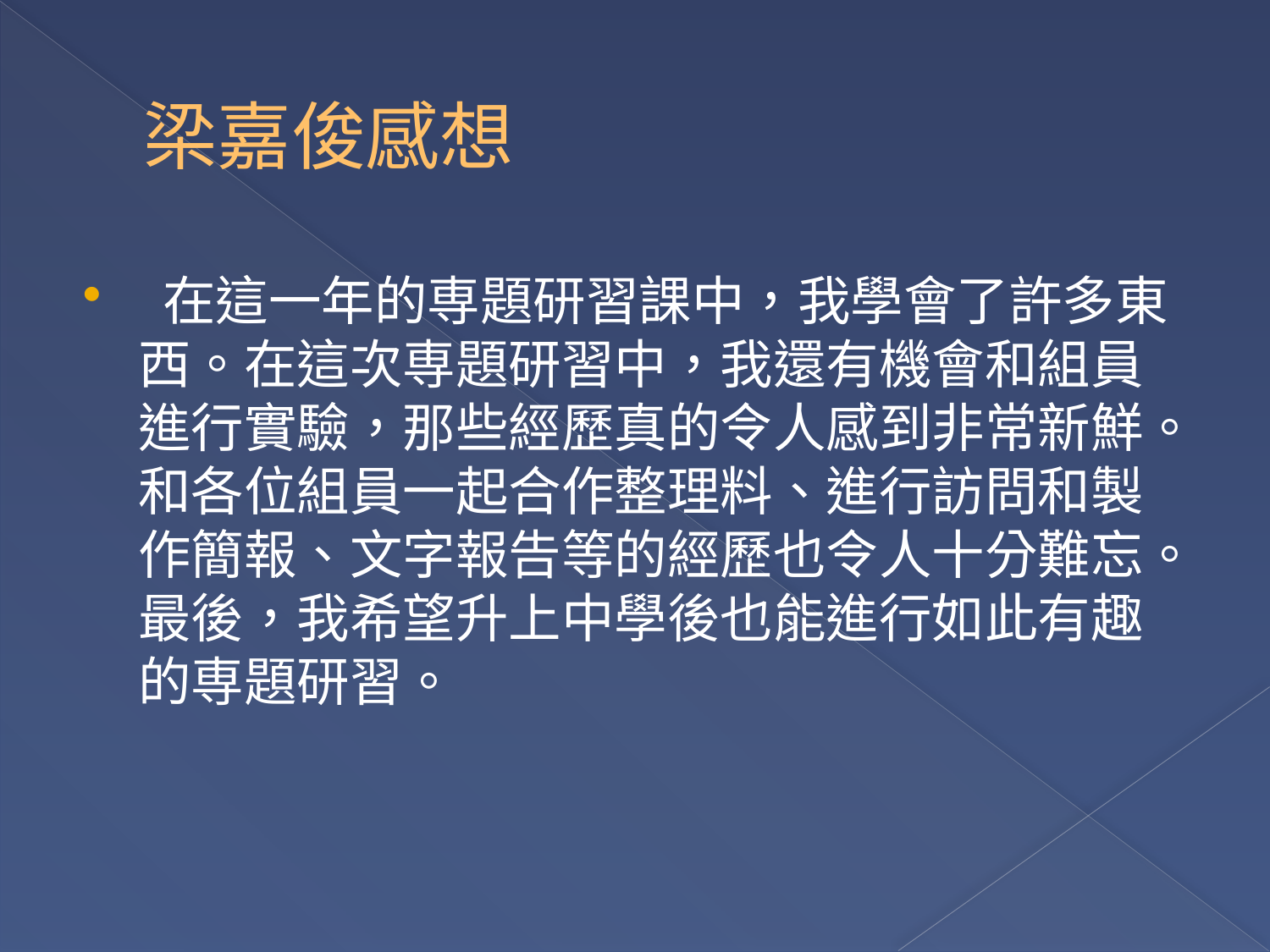

# 梁嘉俊感想
 在這一年的専題研習課中，我學會了許多東西。在這次専題研習中，我還有機會和組員進行實驗，那些經歷真的令人感到非常新鮮。和各位組員一起合作整理料、進行訪問和製作簡報、文字報告等的經歷也令人十分難忘。最後，我希望升上中學後也能進行如此有趣的専題研習。